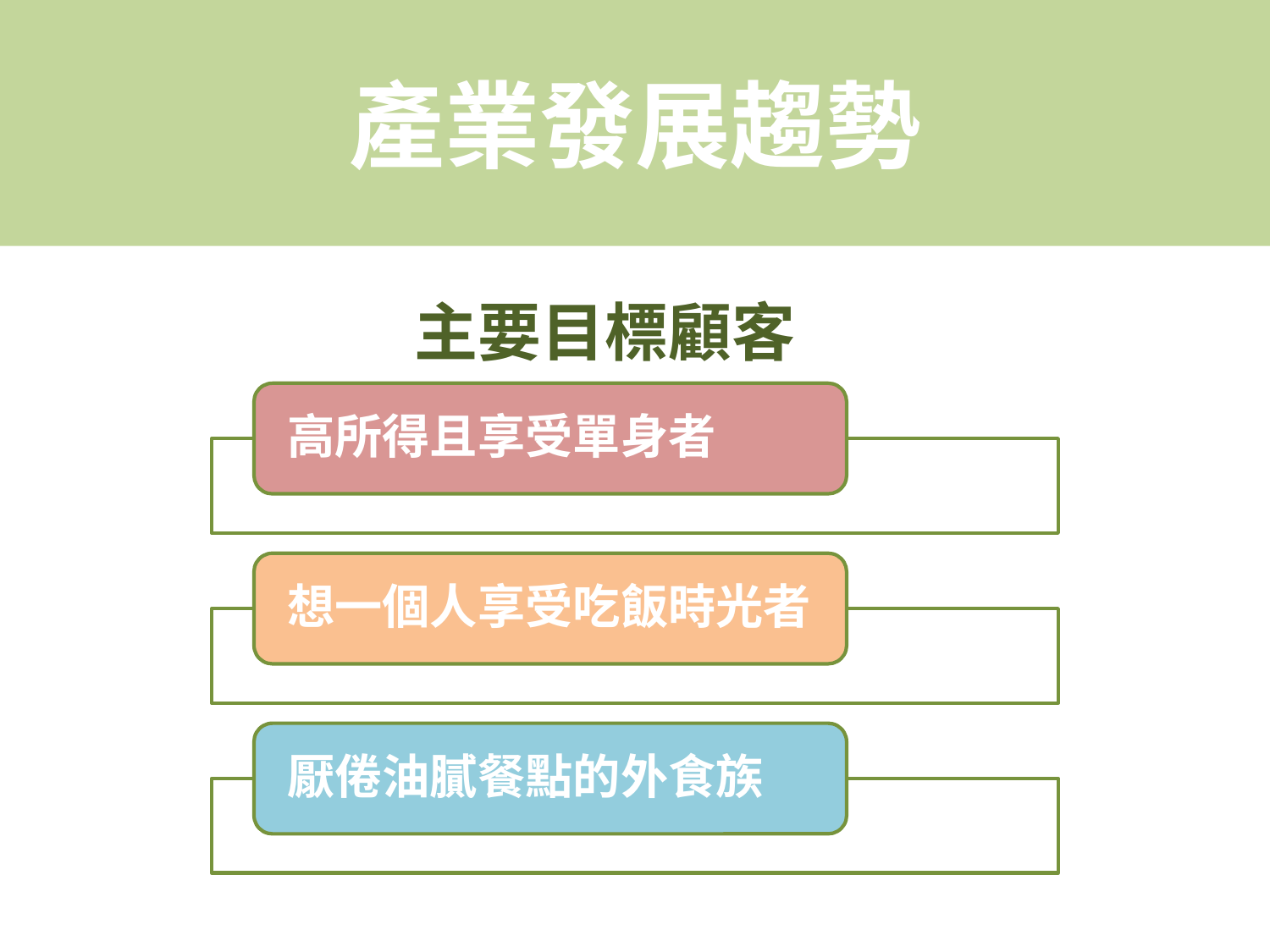

產業發展趨勢
主要目標顧客
高所得且享受單身者
想一個人享受吃飯時光者
厭倦油膩餐點的外食族